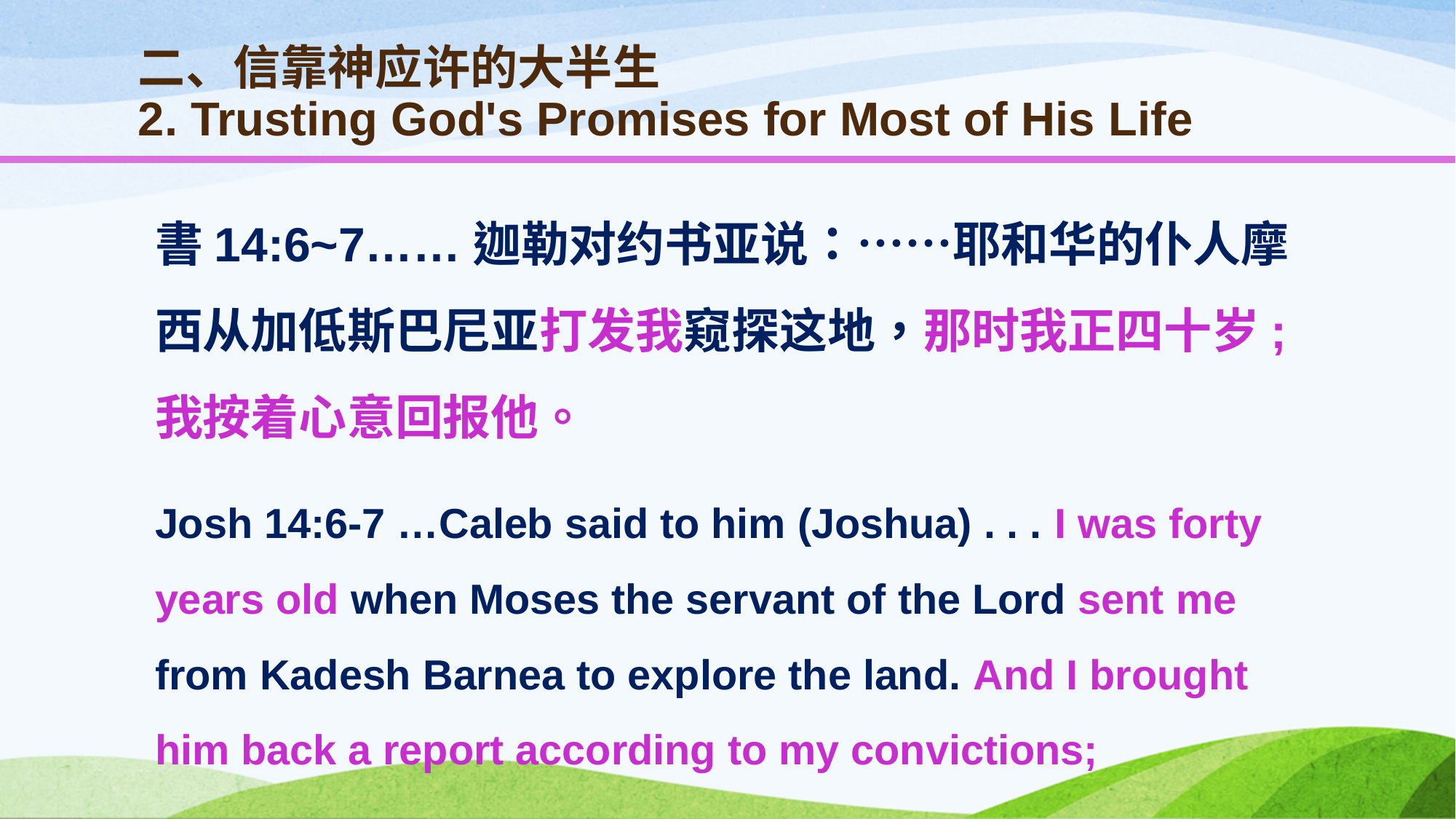

# 二、信靠神应许的大半生 2. Trusting God's Promises for Most of His Life
書14:6~7……迦勒对约书亚说：……耶和华的仆人摩西从加低斯巴尼亚打发我窥探这地，那时我正四十岁; 我按着心意回报他。
Josh 14:6-7 …Caleb said to him (Joshua) . . . I was forty years old when Moses the servant of the Lord sent me from Kadesh Barnea to explore the land. And I brought him back a report according to my convictions;